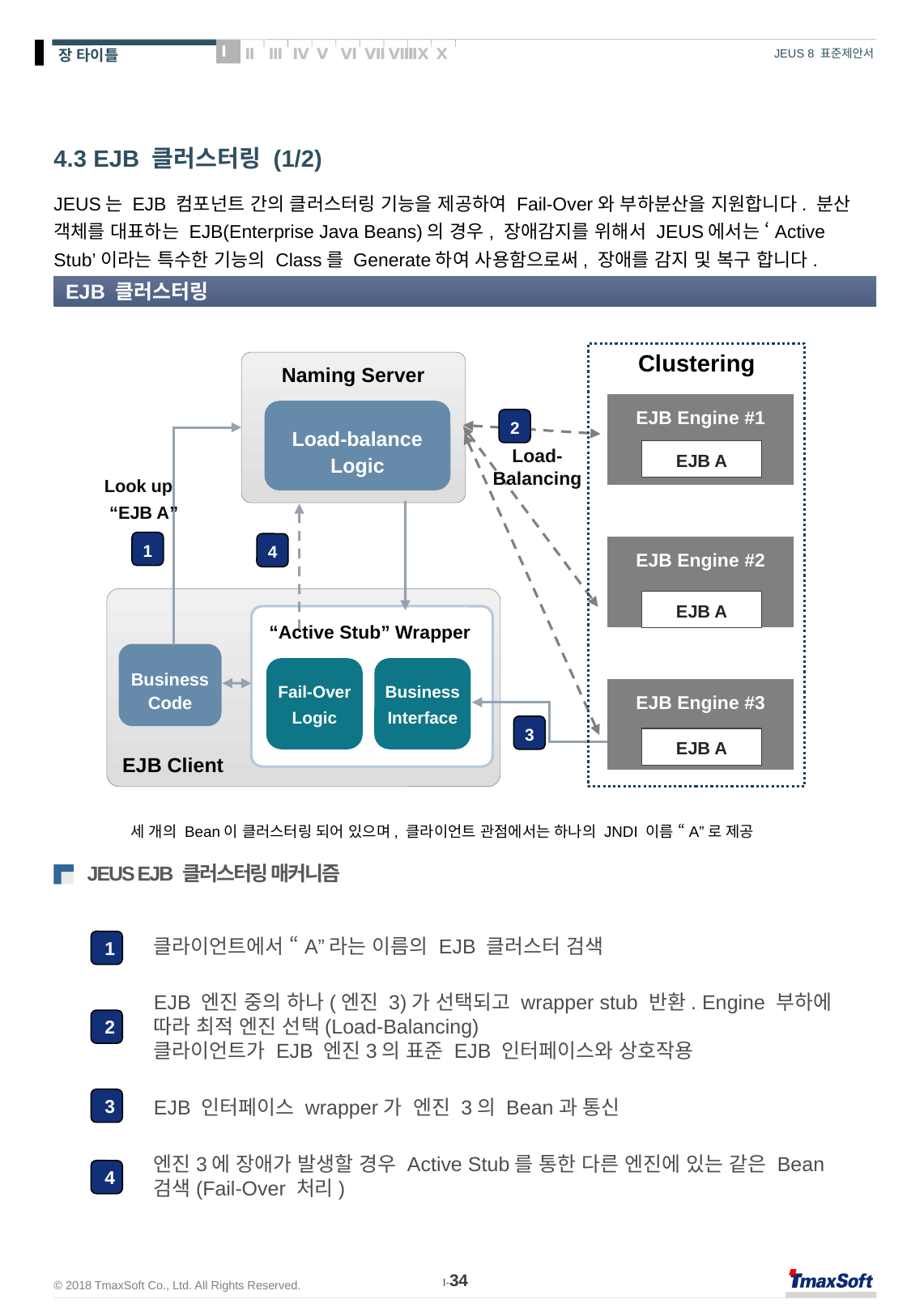

# 4.3 EJB 클러스터링 (1/2)
JEUS는 EJB 컴포넌트 간의 클러스터링 기능을 제공하여 Fail-Over와 부하분산을 지원합니다. 분산 객체를 대표하는 EJB(Enterprise Java Beans)의 경우, 장애감지를 위해서 JEUS에서는 ‘Active Stub’이라는 특수한 기능의 Class를 Generate하여 사용함으로써, 장애를 감지 및 복구 합니다. 이러한 메커니즘 구현을 위해서 JEUS는 ‘EJB 클러스터링’ 기술을 지원합니다.
EJB 클러스터링
Clustering
Naming Server
EJB Engine #1
Load-balance
Logic

2

Load-
Balancing
EJB A
Look up
 “EJB A”

1

4
EJB Engine #2
EJB Client
EJB A

“Active Stub” Wrapper
Business
Code
Fail-Over
Logic
Business
Interface
EJB Engine #3

3
EJB A
세 개의 Bean이 클러스터링 되어 있으며, 클라이언트 관점에서는 하나의 JNDI 이름 “A”로 제공
JEUS EJB 클러스터링 매커니즘

클라이언트에서 “A”라는 이름의 EJB 클러스터 검색

EJB 엔진 중의 하나(엔진 3)가 선택되고 wrapper stub 반환. Engine 부하에 따라 최적 엔진 선택(Load-Balancing)
클라이언트가 EJB 엔진3의 표준 EJB 인터페이스와 상호작용

EJB 인터페이스 wrapper가  엔진 3의 Bean과 통신

엔진3에 장애가 발생할 경우 Active Stub를 통한 다른 엔진에 있는 같은 Bean 검색(Fail-Over 처리)
1
2
3
4